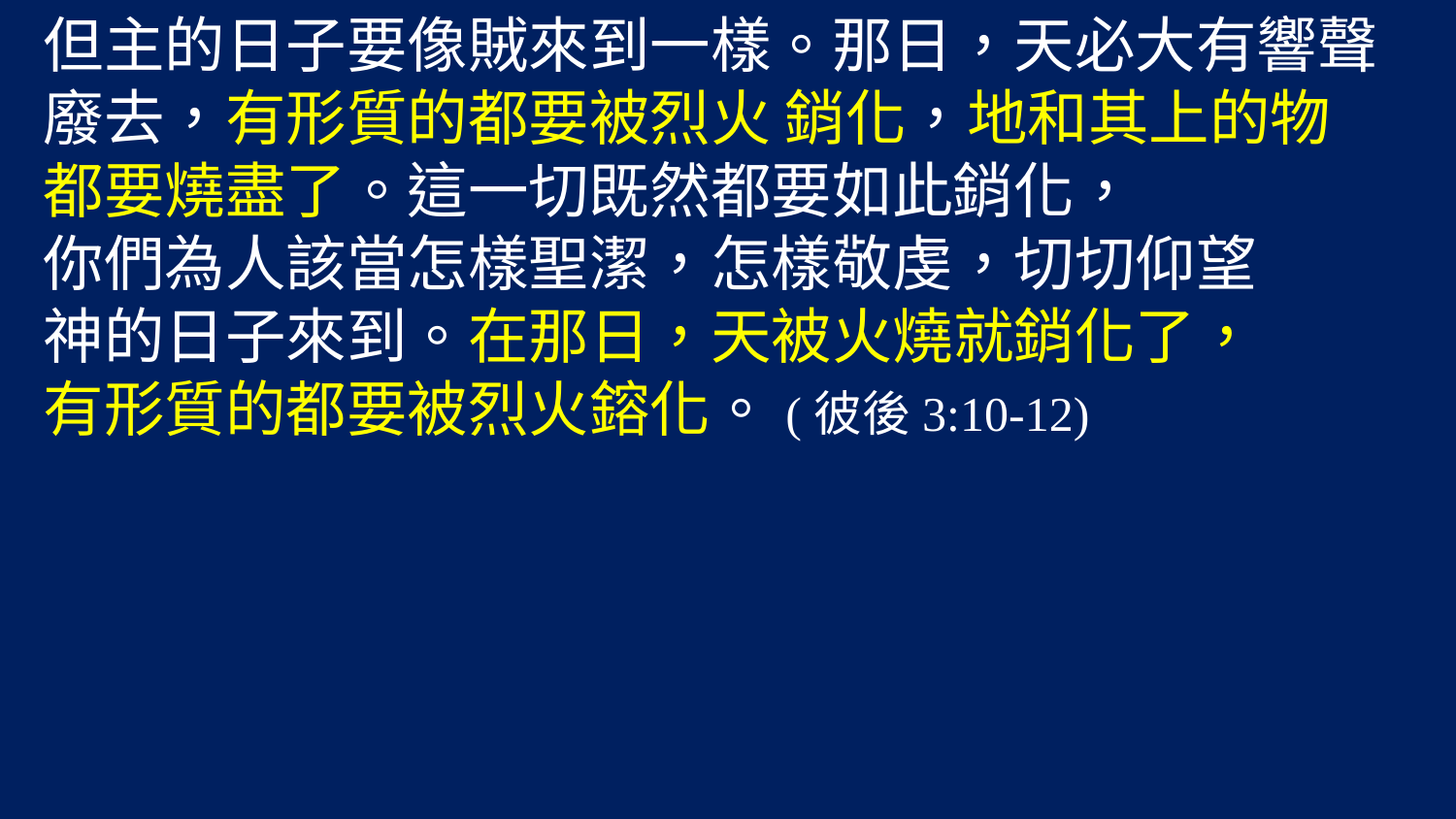

但主的日子要像賊來到一樣。那日，天必大有響聲
廢去，有形質的都要被烈火 銷化，地和其上的物
都要燒盡了。這一切既然都要如此銷化，
你們為人該當怎樣聖潔，怎樣敬虔，切切仰望
神的日子來到。在那日，天被火燒就銷化了，
有形質的都要被烈火鎔化。(彼後3:10-12)